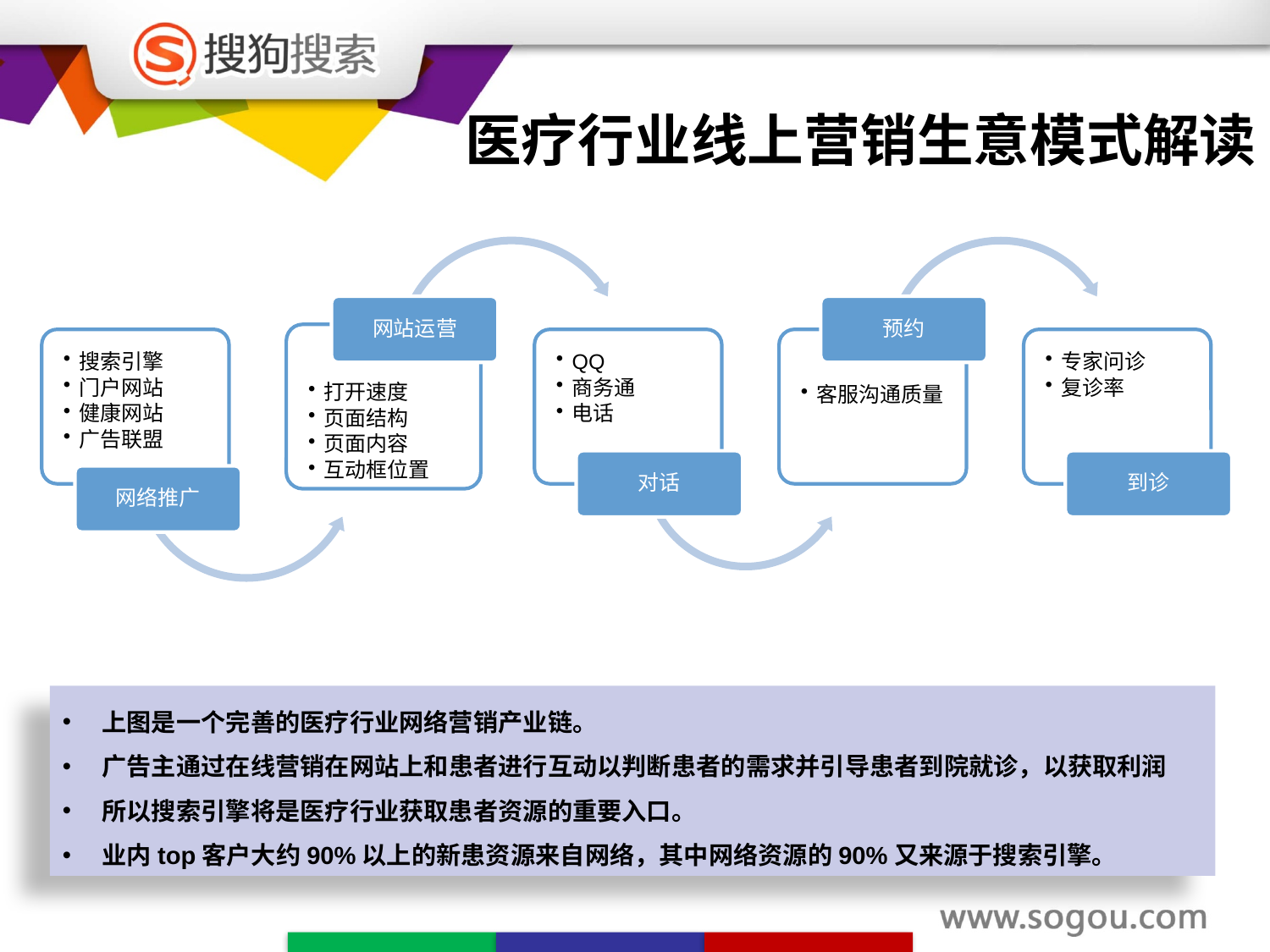

# 医疗行业线上营销生意模式解读
搜索引擎
门户网站
健康网站
广告联盟

网络推广
打开速度
页面结构
页面内容
互动框位置

网站运营
QQ
商务通
电话
对话
客服沟通质量
预约
专家问诊
复诊率
到诊
上图是一个完善的医疗行业网络营销产业链。
广告主通过在线营销在网站上和患者进行互动以判断患者的需求并引导患者到院就诊，以获取利润
所以搜索引擎将是医疗行业获取患者资源的重要入口。
业内top客户大约90%以上的新患资源来自网络，其中网络资源的90%又来源于搜索引擎。